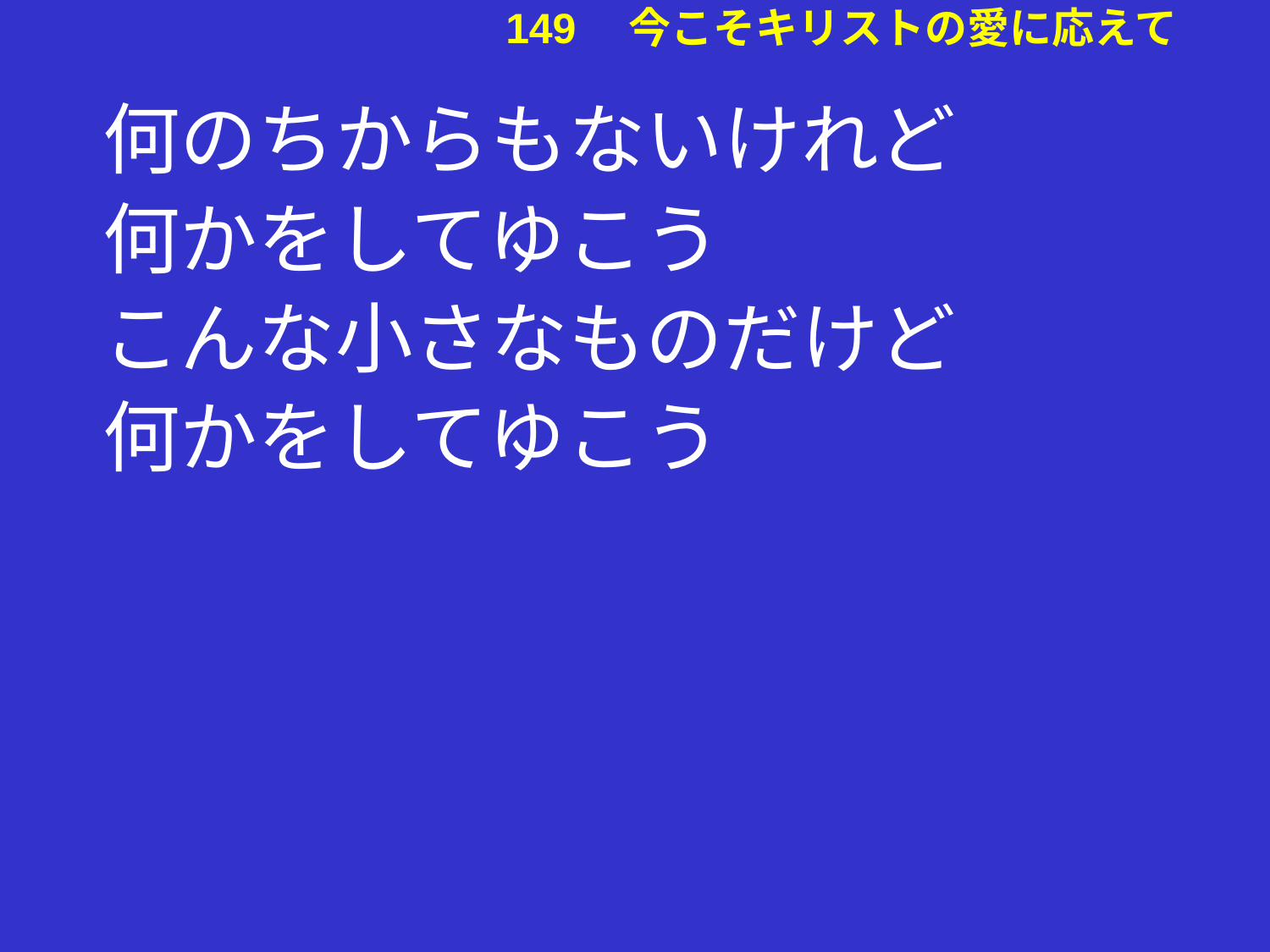

何のちからもないけれど
何かをしてゆこう
こんな小さなものだけど
何かをしてゆこう

# 149　今こそキリストの愛に応えて